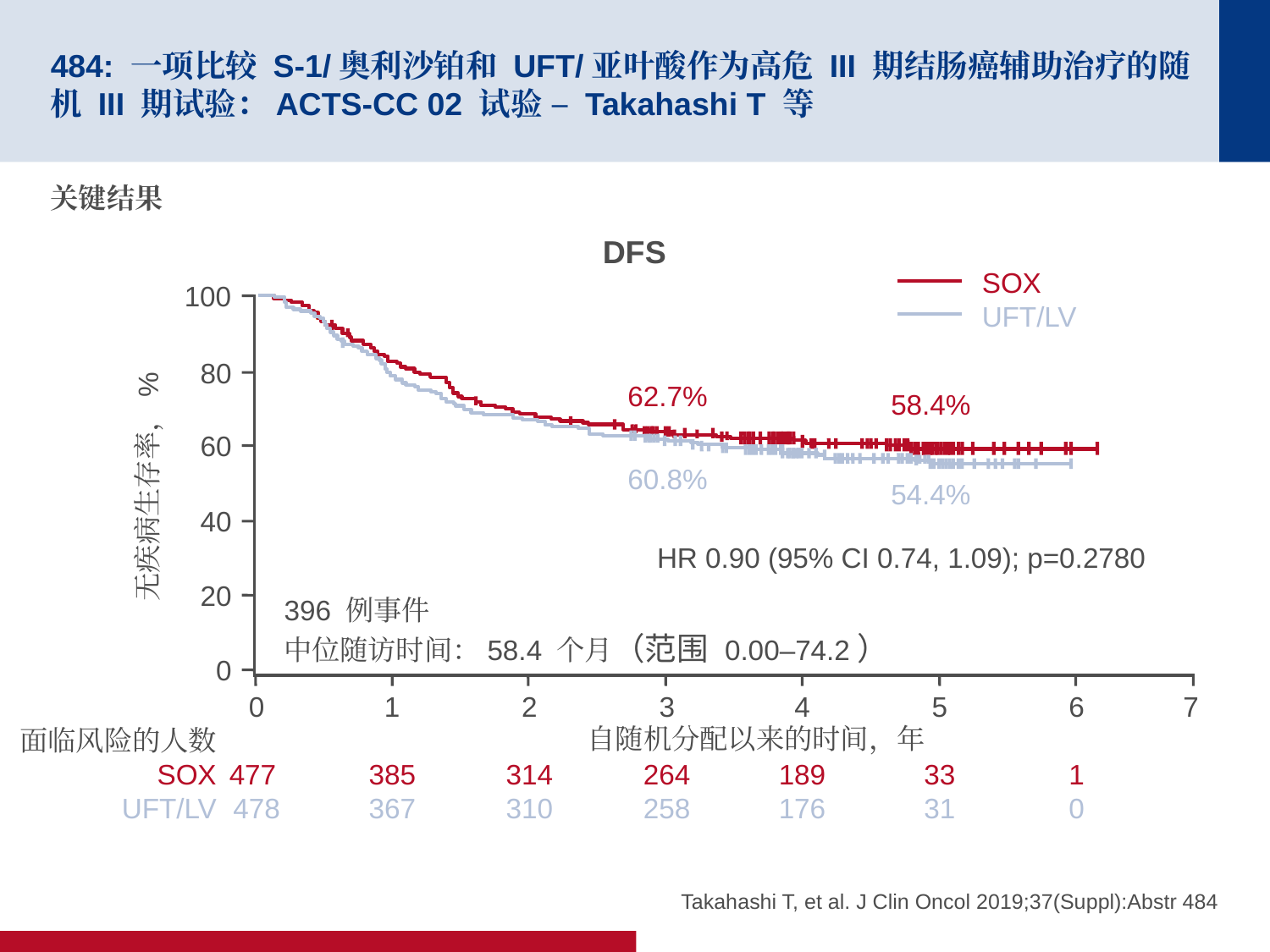

# 484: 一项比较 S-1/奥利沙铂和 UFT/亚叶酸作为高危 III 期结肠癌辅助治疗的随机 III 期试验：ACTS-CC 02 试验 – Takahashi T 等
关键结果

DFS
SOX
UFT/LV
100

80

60

无疾病生存率，%
40

20

0

0

477
478

1

385
367

2

314
310

3

264
258

4

189
176

5

33
31

6

1
0

7

自随机分配以来的时间，年
面临风险的人数
SOX
UFT/LV

62.7%
58.4%
60.8%
54.4%
HR 0.90 (95% CI 0.74, 1.09); p=0.2780
396 例事件
中位随访时间：58.4 个月（范围 0.00–74.2）
Takahashi T, et al. J Clin Oncol 2019;37(Suppl):Abstr 484